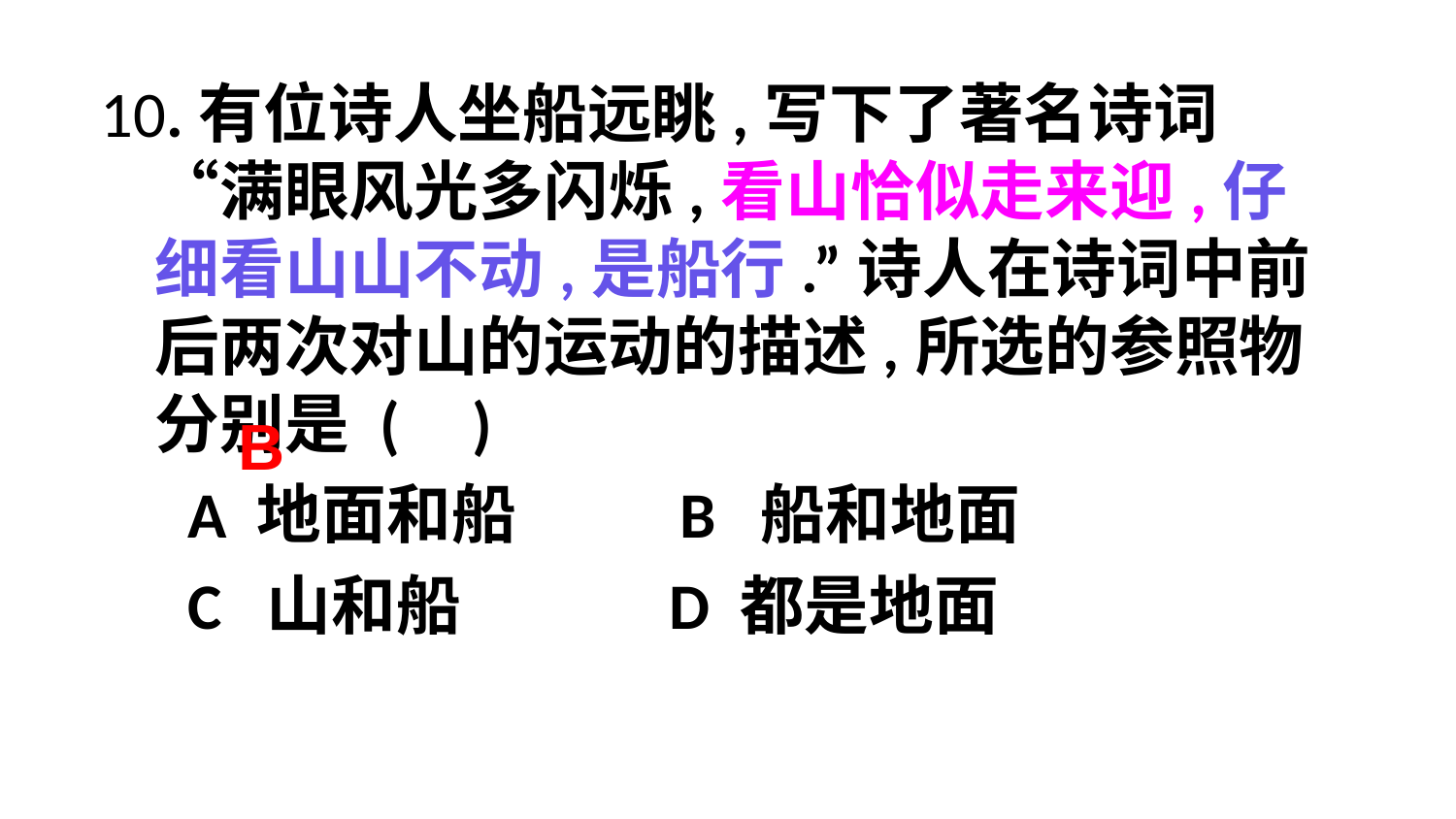

10.有位诗人坐船远眺,写下了著名诗词“满眼风光多闪烁,看山恰似走来迎,仔细看山山不动,是船行.”诗人在诗词中前后两次对山的运动的描述,所选的参照物分别是 (     )
      A 地面和船          B  船和地面
      C  山和船             D 都是地面
B